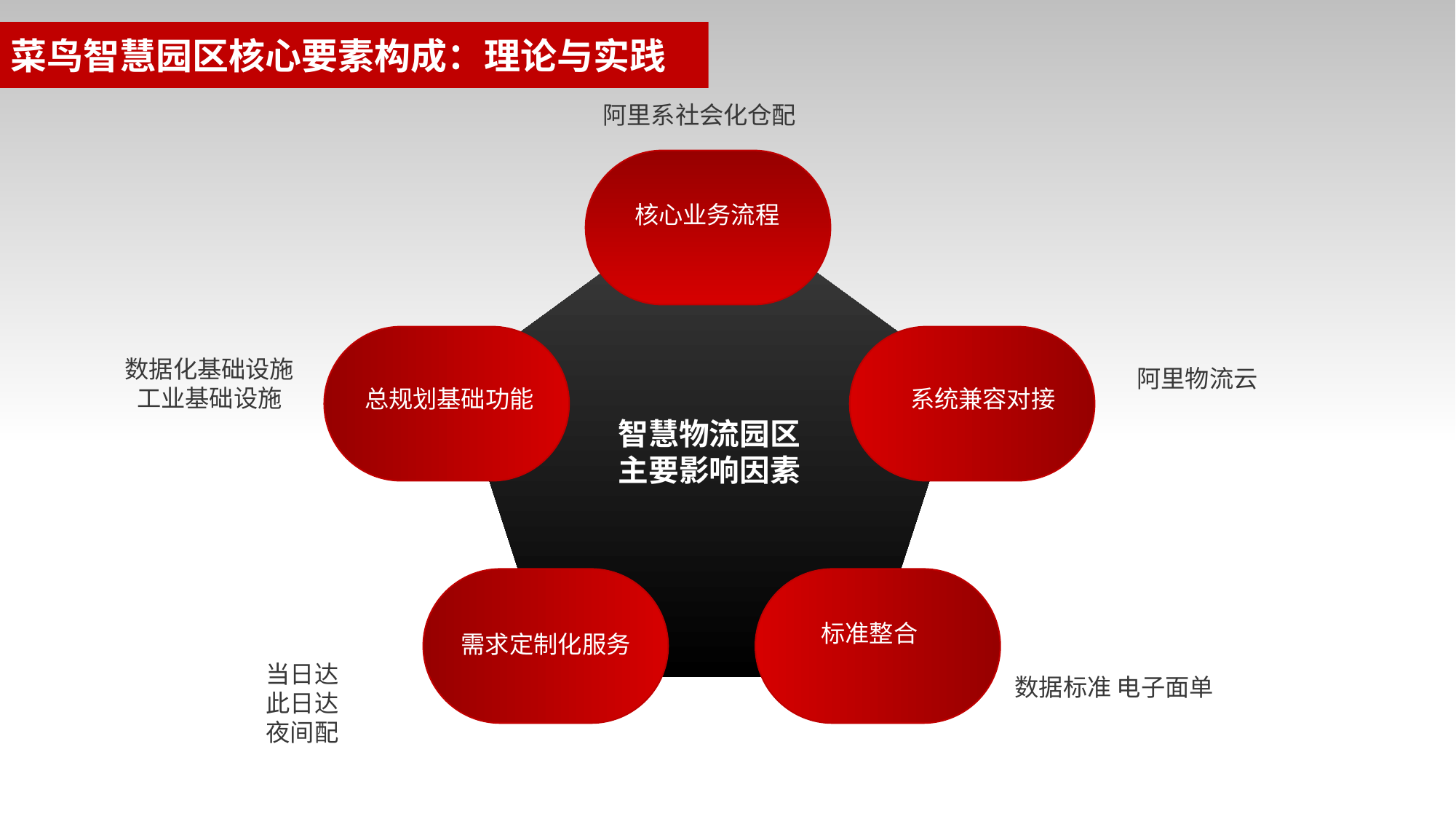

菜鸟智慧园区核心要素构成：理论与实践
阿里系社会化仓配

核心业务流程

总规划基础功能
系统兼容对接
智慧物流园区
主要影响因素

标准整合
需求定制化服务
数据化基础设施
工业基础设施
阿里物流云
当日达
此日达
夜间配
数据标准 电子面单